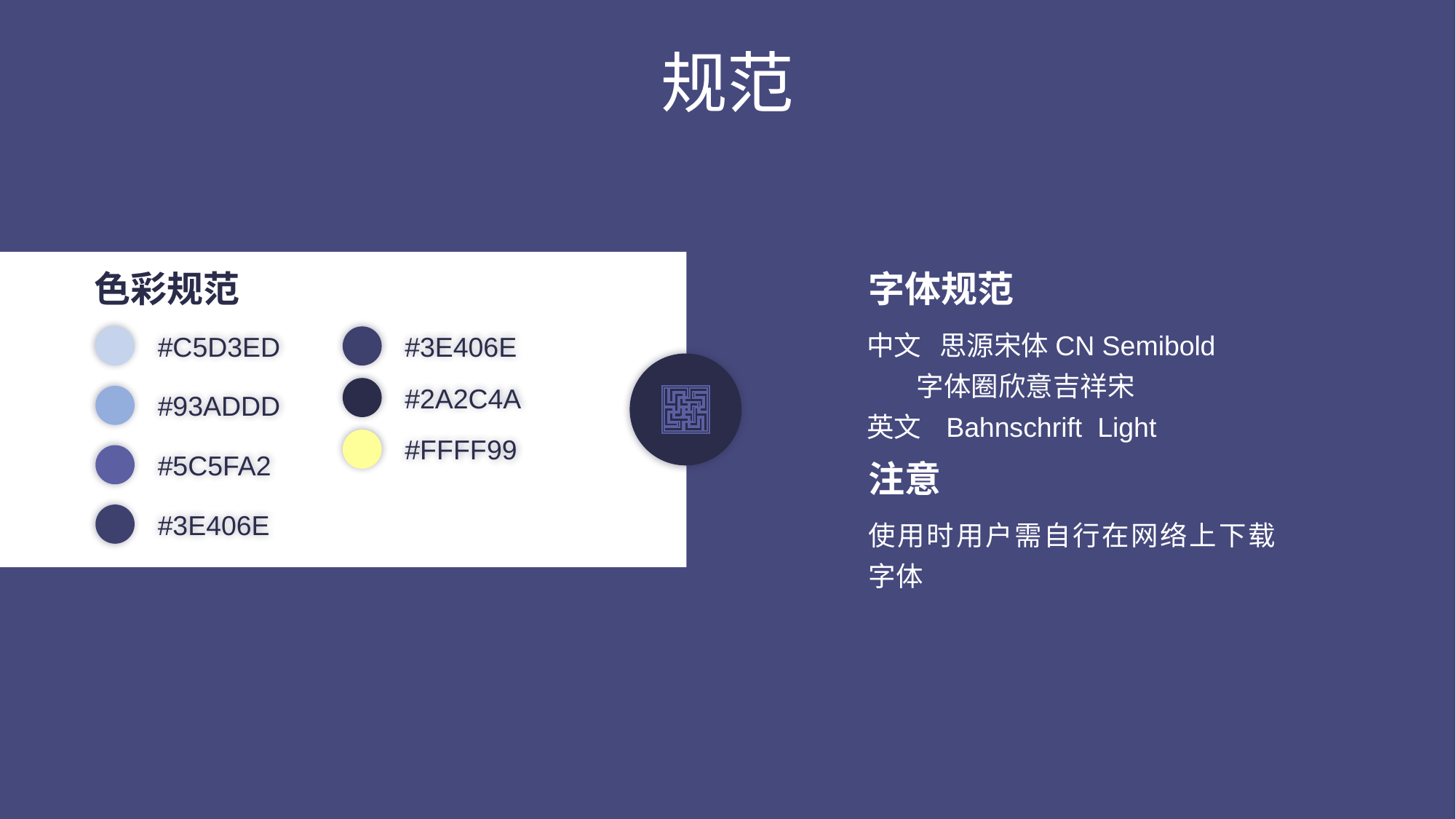

# 规范

色彩规范
字体规范
中文   思源宋体CN Semibold
       字体圈欣意吉祥宋
英文   Bahnschrift  Light

#C5D3ED

#3E406E

#2A2C4A

#93ADDD

#FFFF99

#5C5FA2
注意

#3E406E
使用时用户需自行在网络上下载字体